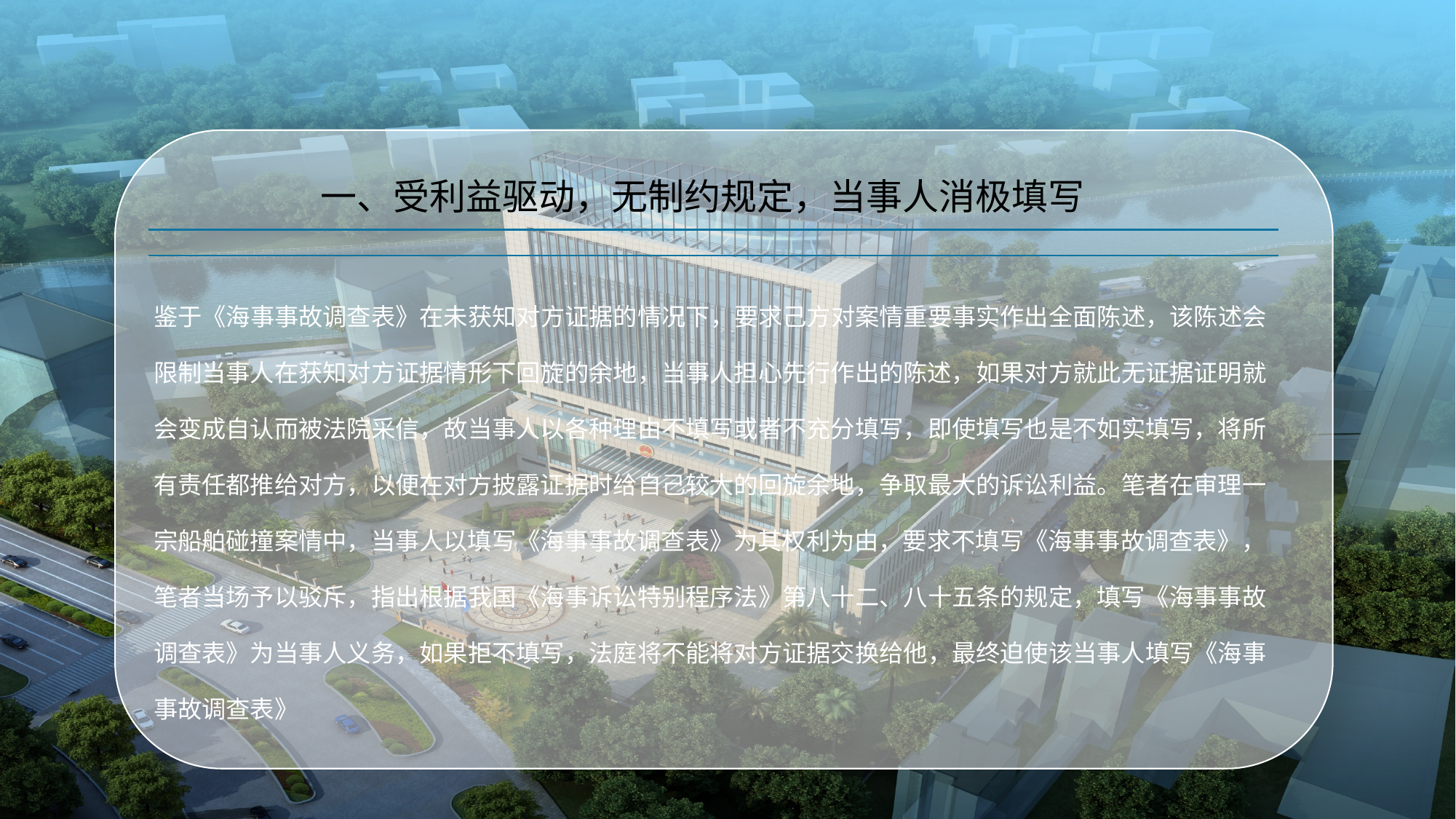

一、受利益驱动，无制约规定，当事人消极填写
鉴于《海事事故调查表》在未获知对方证据的情况下，要求己方对案情重要事实作出全面陈述，该陈述会限制当事人在获知对方证据情形下回旋的余地，当事人担心先行作出的陈述，如果对方就此无证据证明就会变成自认而被法院采信，故当事人以各种理由不填写或者不充分填写，即使填写也是不如实填写，将所有责任都推给对方，以便在对方披露证据时给自己较大的回旋余地，争取最大的诉讼利益。笔者在审理一宗船舶碰撞案情中，当事人以填写《海事事故调查表》为其权利为由，要求不填写《海事事故调查表》，笔者当场予以驳斥，指出根据我国《海事诉讼特别程序法》第八十二、八十五条的规定，填写《海事事故调查表》为当事人义务，如果拒不填写，法庭将不能将对方证据交换给他，最终迫使该当事人填写《海事事故调查表》